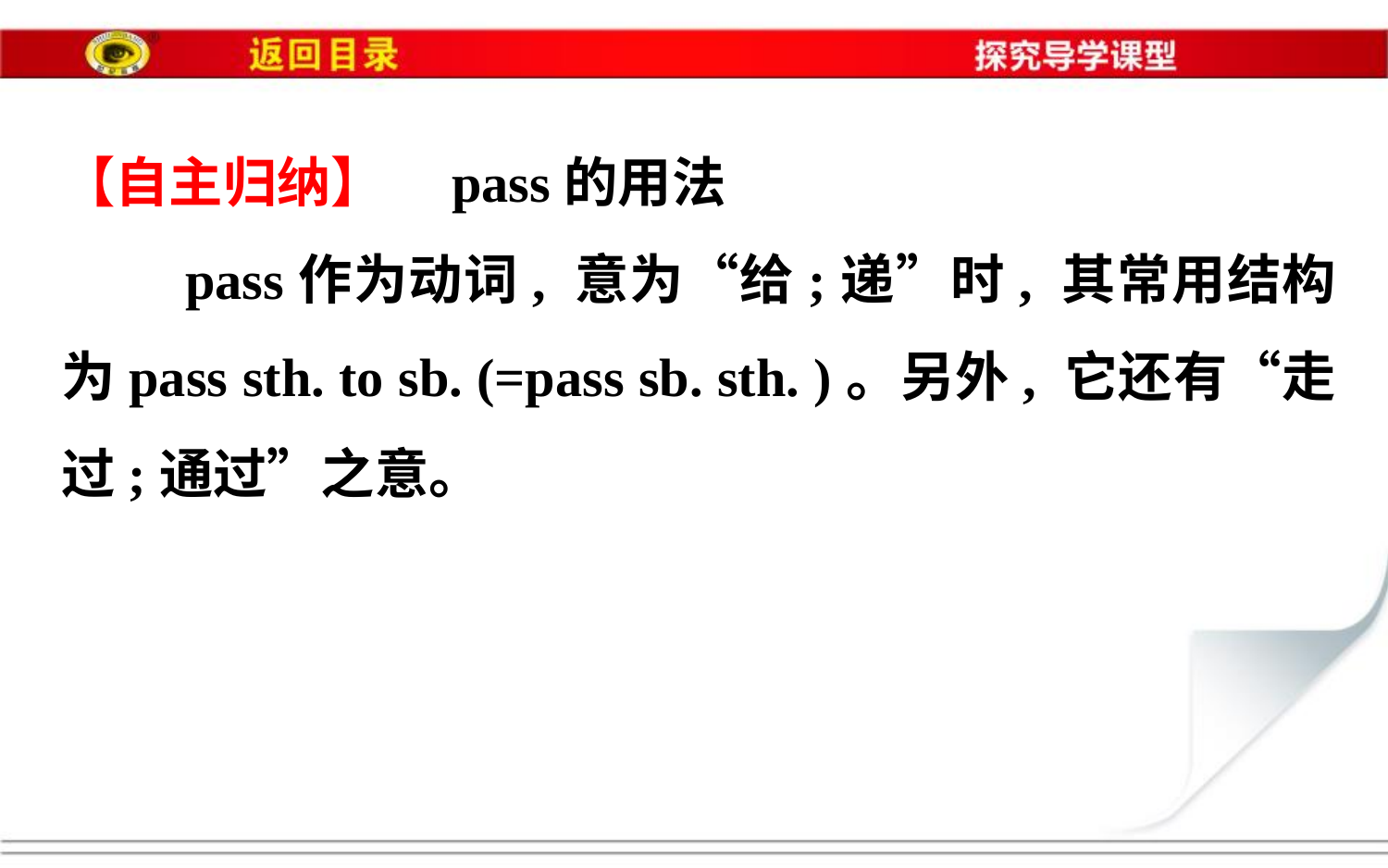

【自主归纳】　pass的用法
　　pass作为动词, 意为“给;递”时, 其常用结构为pass sth. to sb. (=pass sb. sth. )。另外, 它还有“走过;通过”之意。